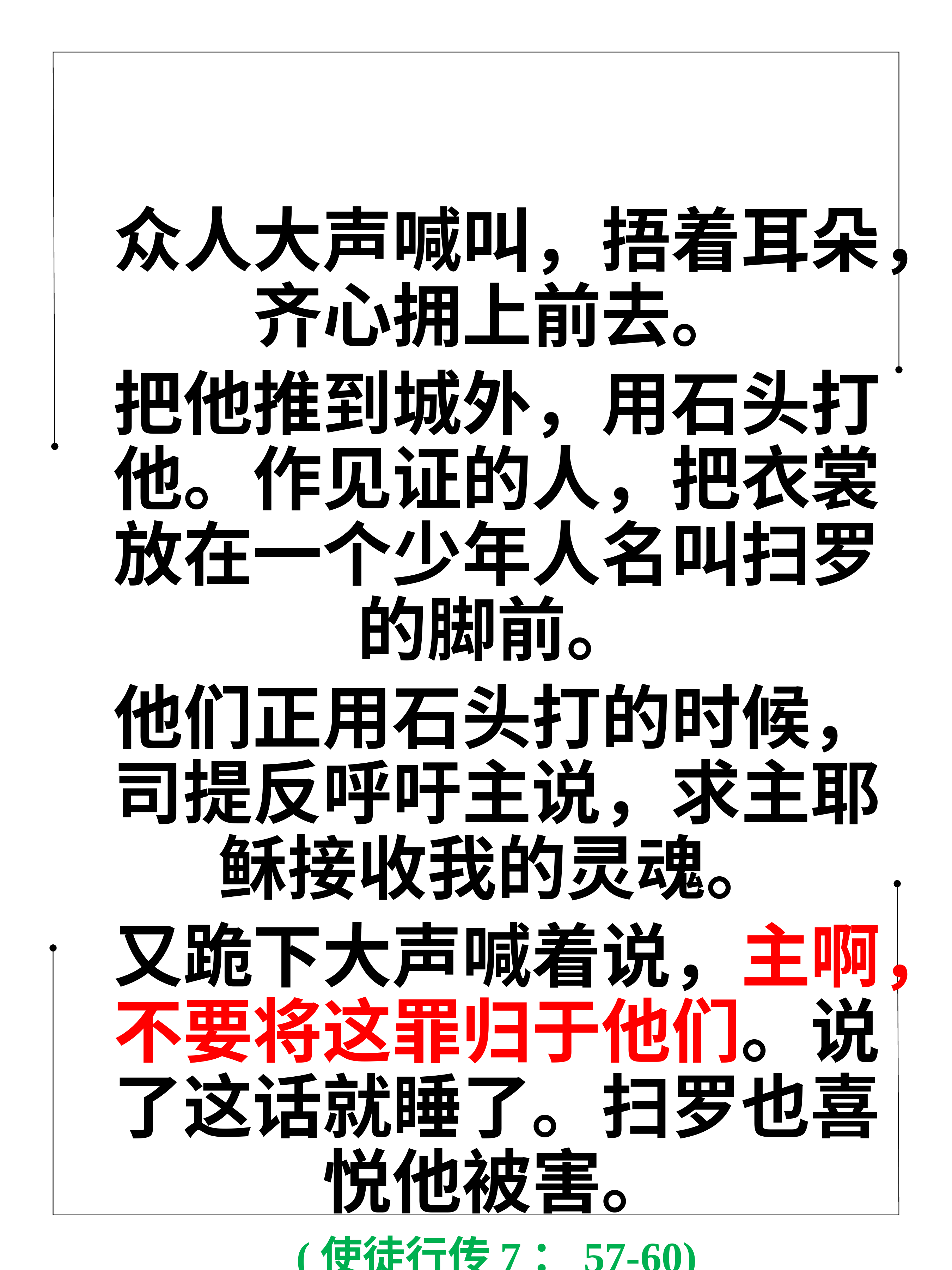

众人大声喊叫，捂着耳朵，齐心拥上前去。
把他推到城外，用石头打他。作见证的人，把衣裳放在一个少年人名叫扫罗的脚前。
他们正用石头打的时候，司提反呼吁主说，求主耶稣接收我的灵魂。
又跪下大声喊着说，主啊，不要将这罪归于他们。说了这话就睡了。扫罗也喜悦他被害。
(使徒行传7：57-60)